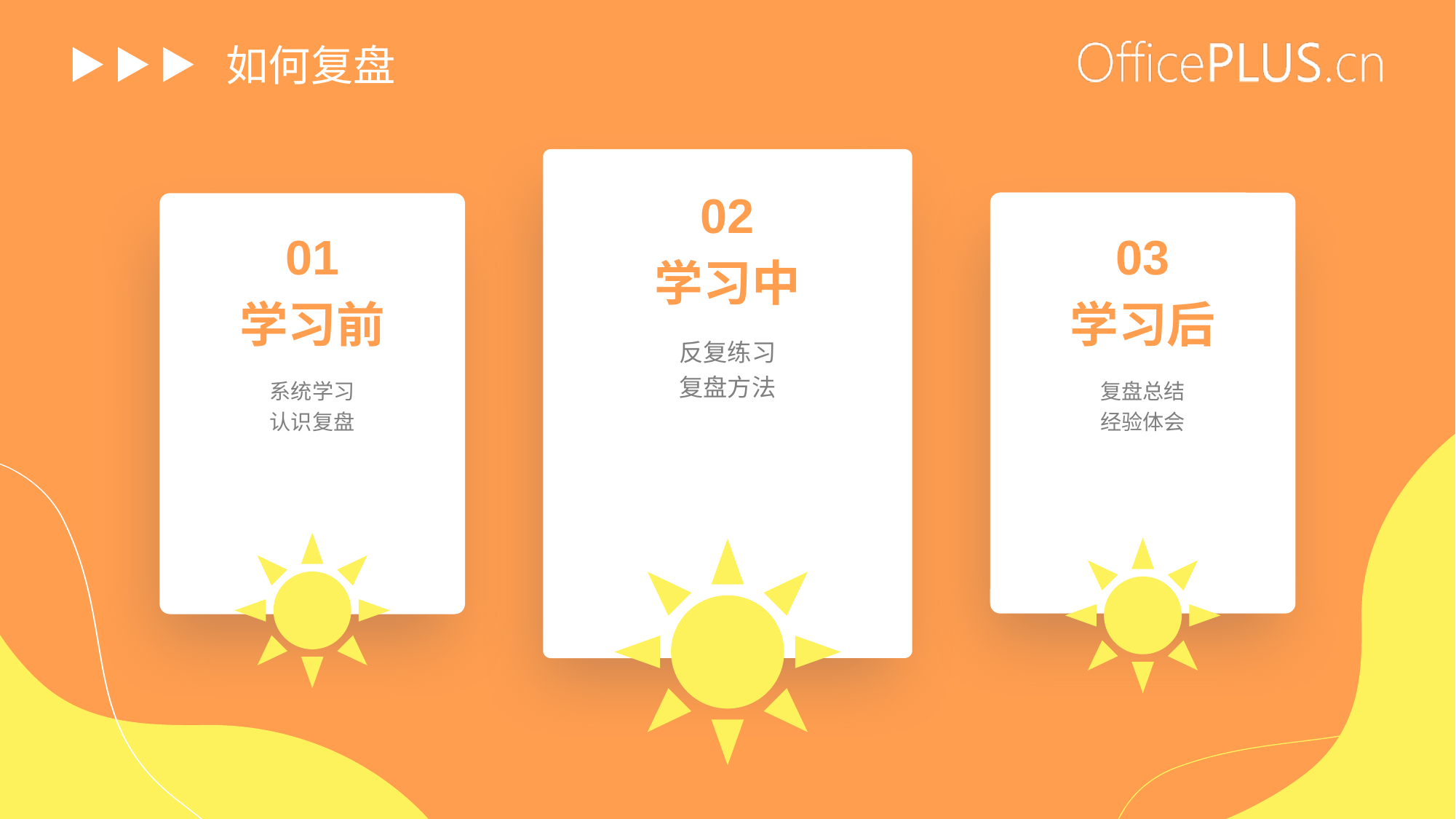

# 如何复盘

02

01
03
学习中
学习前
学习后
反复练习
复盘方法
系统学习
认识复盘
复盘总结
经验体会